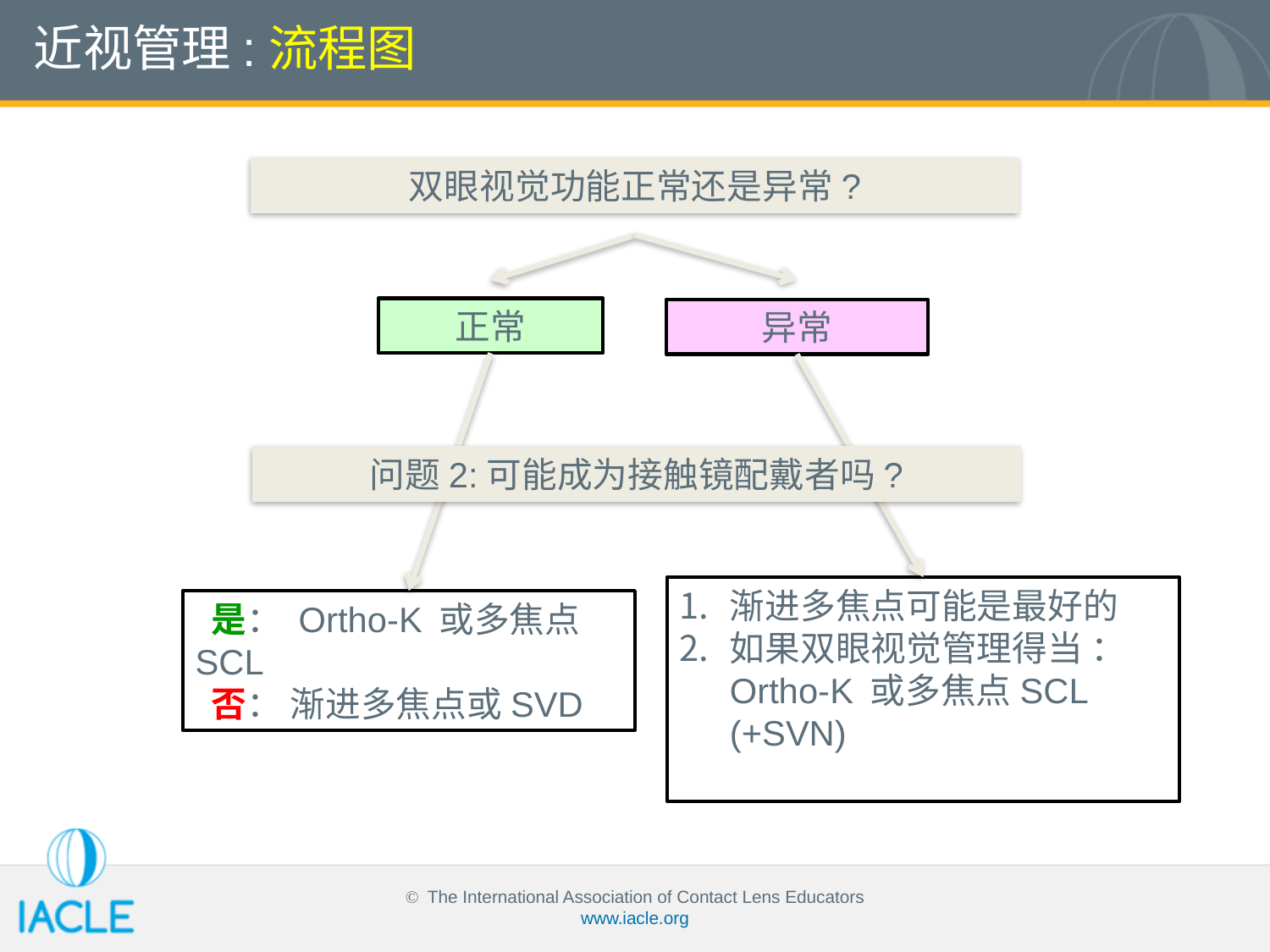

# 近视管理:流程图
双眼视觉功能正常还是异常?
正常
异常
问题2:可能成为接触镜配戴者吗?
渐进多焦点可能是最好的
如果双眼视觉管理得当 ： Ortho-K 或多焦点SCL (+SVN)
 是： Ortho-K 或多焦点SCL
 否： 渐进多焦点或SVD